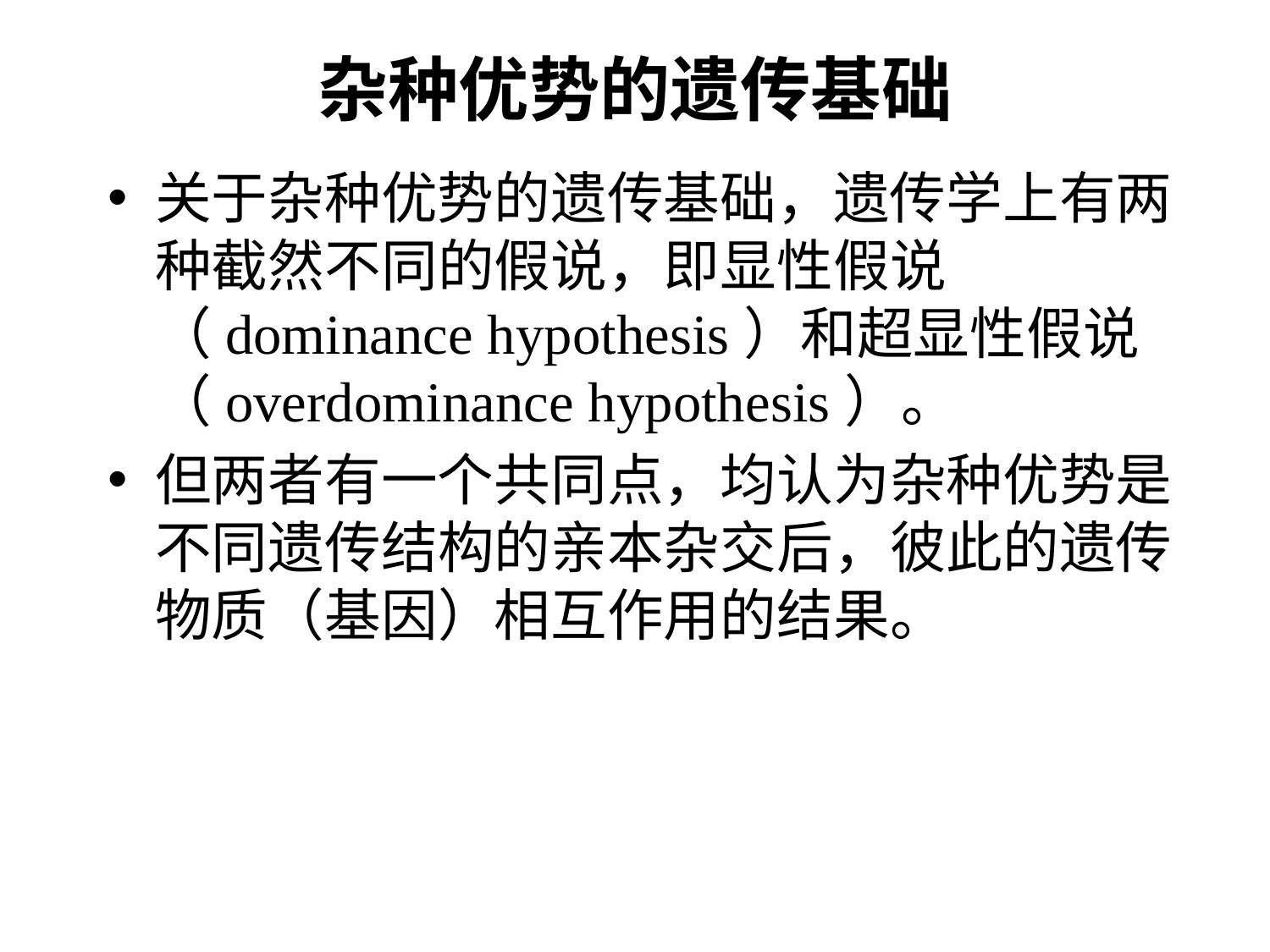

# 杂种优势的遗传基础
关于杂种优势的遗传基础，遗传学上有两种截然不同的假说，即显性假说（dominance hypothesis）和超显性假说（overdominance hypothesis）。
但两者有一个共同点，均认为杂种优势是不同遗传结构的亲本杂交后，彼此的遗传物质（基因）相互作用的结果。